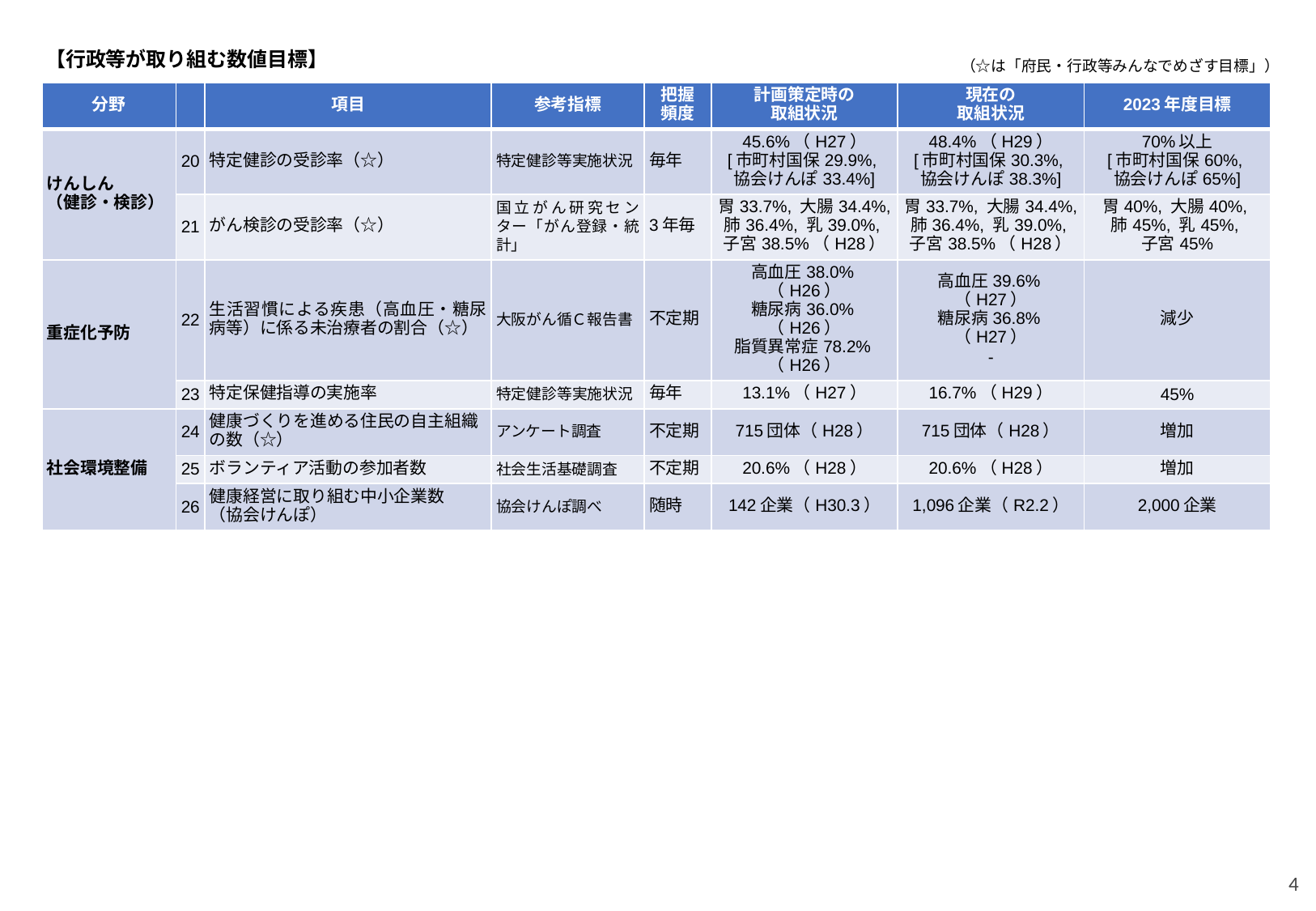

【行政等が取り組む数値目標】
（☆は「府民・行政等みんなでめざす目標」）
| 分野 |  | 項目 | 参考指標 | 把握 頻度 | 計画策定時の 取組状況 | 現在の 取組状況 | 2023年度目標 |
| --- | --- | --- | --- | --- | --- | --- | --- |
| けんしん （健診・検診） | 20 | 特定健診の受診率（☆） | 特定健診等実施状況 | 毎年 | 45.6%（H27） [市町村国保29.9%, 協会けんぽ33.4%] | 48.4%（H29） [市町村国保30.3%, 協会けんぽ38.3%] | 70%以上 [市町村国保60%, 協会けんぽ65%] |
|  | 21 | がん検診の受診率（☆） | 国立がん研究センター「がん登録・統計」 | 3年毎 | 胃33.7%, 大腸34.4%, 肺36.4%, 乳39.0%, 子宮38.5%（H28） | 胃33.7%, 大腸34.4%, 肺36.4%, 乳39.0%, 子宮38.5%（H28） | 胃40%, 大腸40%, 肺45%, 乳45%, 子宮45% |
| 重症化予防 | 22 | 生活習慣による疾患（高血圧・糖尿病等）に係る未治療者の割合（☆） | 大阪がん循Ｃ報告書 | 不定期 | 高血圧38.0%（H26） 糖尿病36.0%（H26） 脂質異常症78.2%（H26） | 高血圧39.6%（H27） 糖尿病36.8%（H27） - | 減少 |
|  | 23 | 特定保健指導の実施率 | 特定健診等実施状況 | 毎年 | 13.1%（H27） | 16.7%（H29） | 45% |
| 社会環境整備 | 24 | 健康づくりを進める住民の自主組織の数（☆） | アンケート調査 | 不定期 | 715団体（H28） | 715団体（H28） | 増加 |
|  | 25 | ボランティア活動の参加者数 | 社会生活基礎調査 | 不定期 | 20.6%（H28） | 20.6%（H28） | 増加 |
|  | 26 | 健康経営に取り組む中小企業数 （協会けんぽ） | 協会けんぽ調べ | 随時 | 142企業（H30.3） | 1,096企業（R2.2） | 2,000企業 |
4